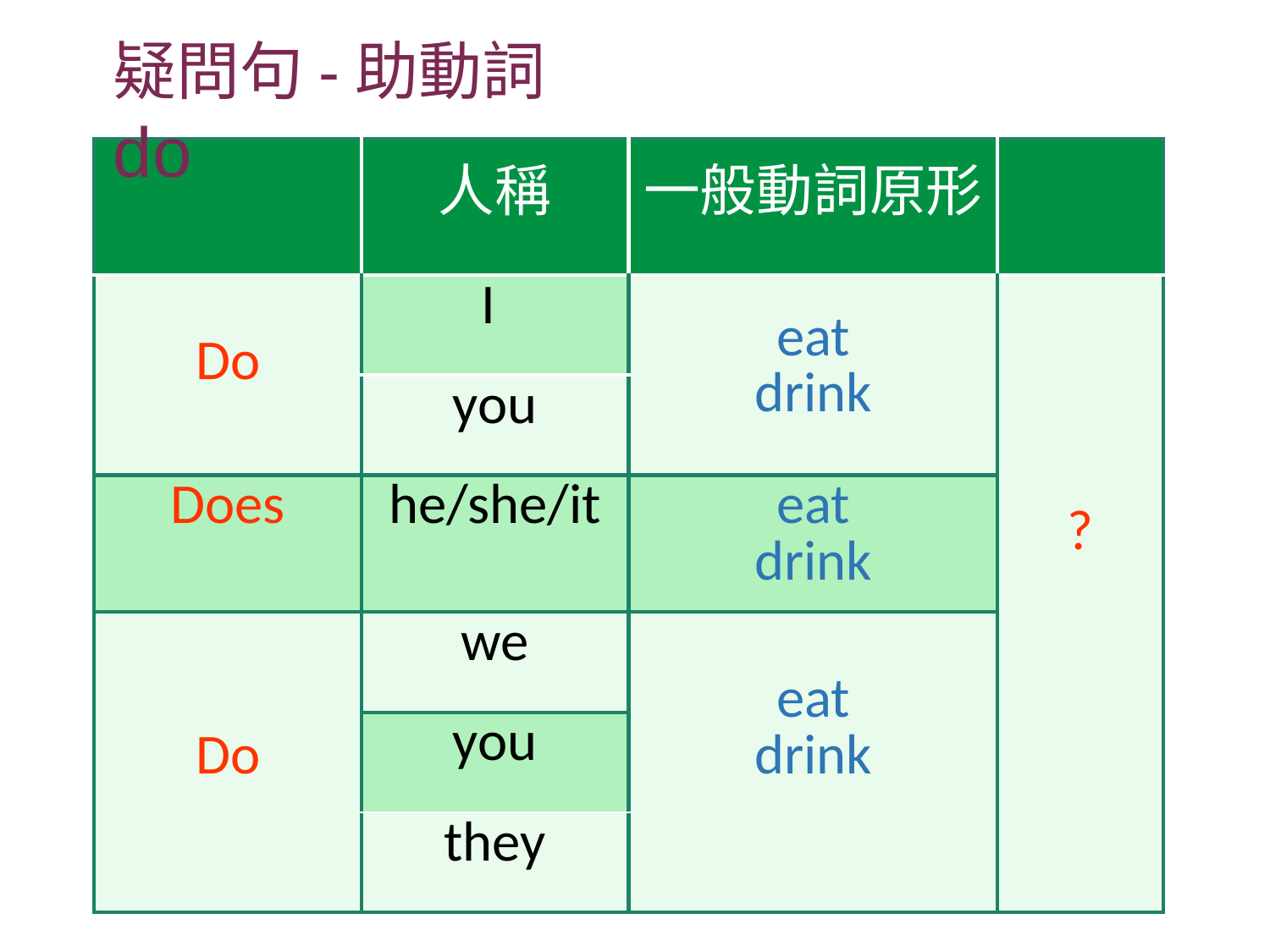

疑問句-助動詞 do
|  | 人稱 | 一般動詞原形 |  |
| --- | --- | --- | --- |
| Do | I | eat drink | ? |
|  | you |  |  |
| Does | he/she/it | eat drink |  |
| Do | we | eat drink |  |
|  | you |  |  |
|  | they |  |  |